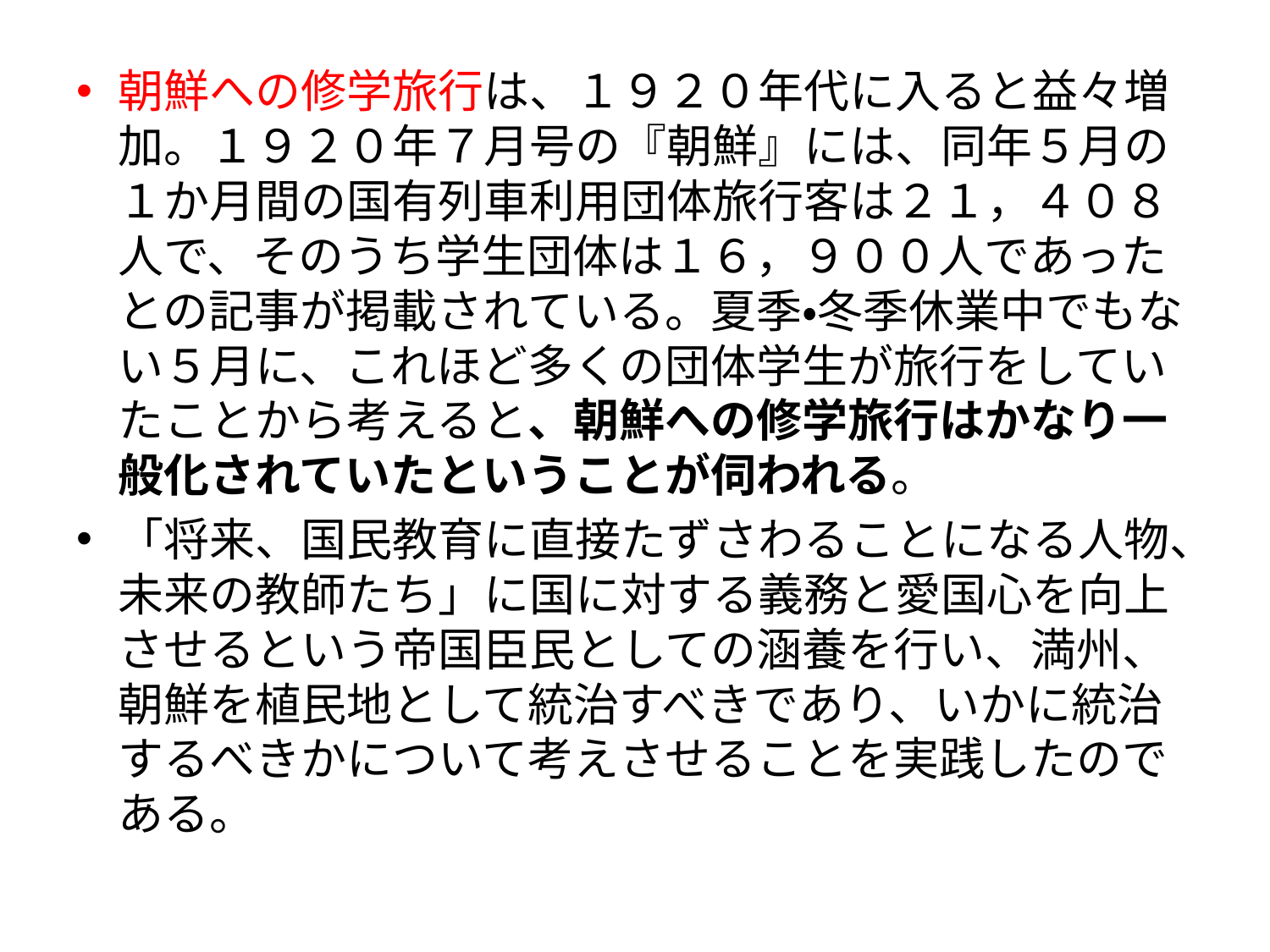

朝鮮への修学旅行は、１９２０年代に入ると益々増加。１９２０年７月号の『朝鮮』には、同年５月の１か月間の国有列車利用団体旅行客は２１，４０８人で、そのうち学生団体は１６，９００人であったとの記事が掲載されている。夏季・冬季休業中でもない５月に、これほど多くの団体学生が旅行をしていたことから考えると、朝鮮への修学旅行はかなり一般化されていたということが伺われる。
「将来、国民教育に直接たずさわることになる人物、未来の教師たち」に国に対する義務と愛国心を向上させるという帝国臣民としての涵養を行い、満州、朝鮮を植民地として統治すべきであり、いかに統治するべきかについて考えさせることを実践したのである。